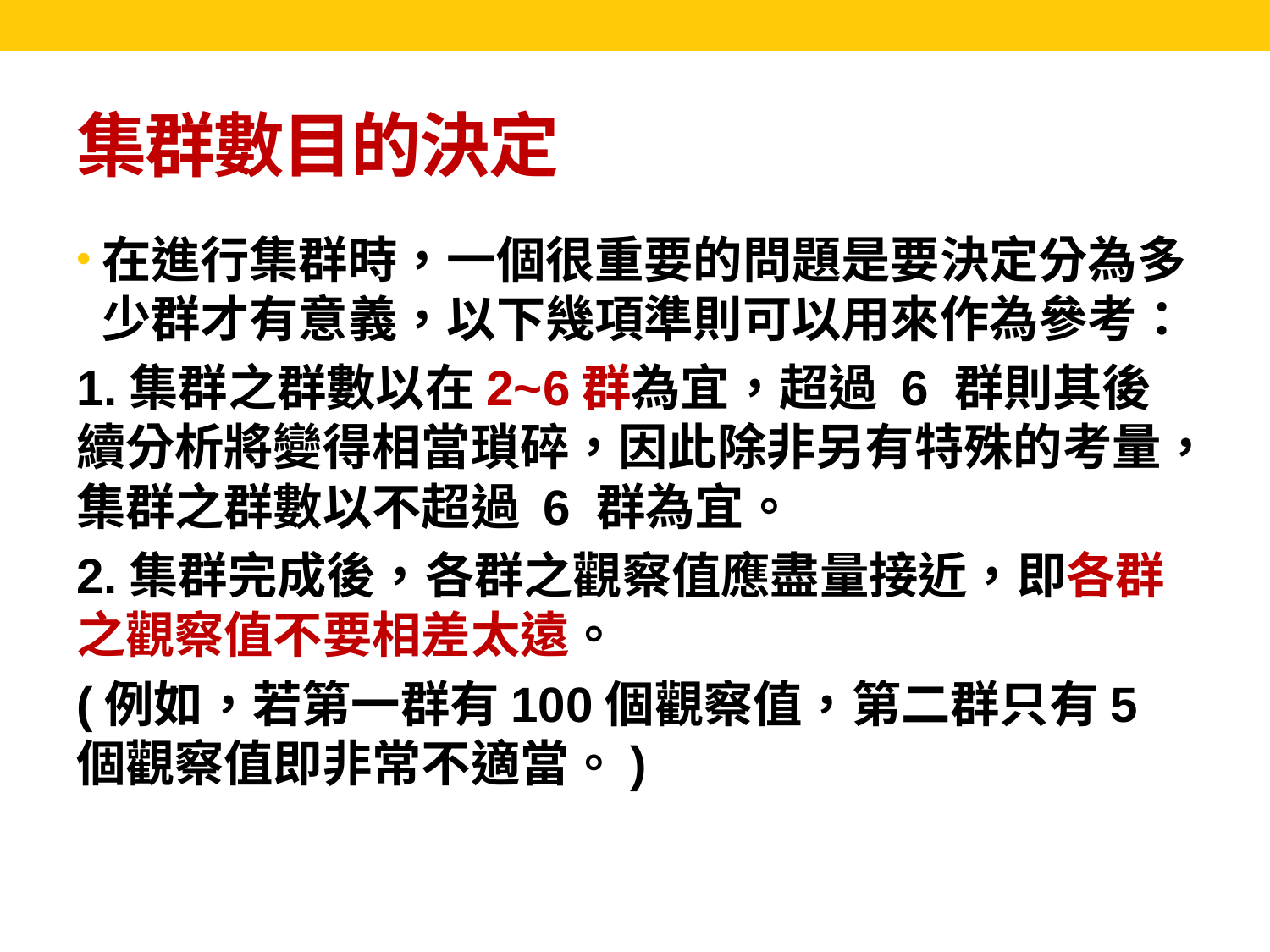

# 集群數目的決定
在進行集群時，一個很重要的問題是要決定分為多少群才有意義，以下幾項準則可以用來作為參考：
1.集群之群數以在2~6群為宜，超過 6 群則其後續分析將變得相當瑣碎，因此除非另有特殊的考量，集群之群數以不超過 6 群為宜。
2.集群完成後，各群之觀察值應盡量接近，即各群之觀察值不要相差太遠。
(例如，若第一群有100個觀察值，第二群只有5個觀察值即非常不適當。)